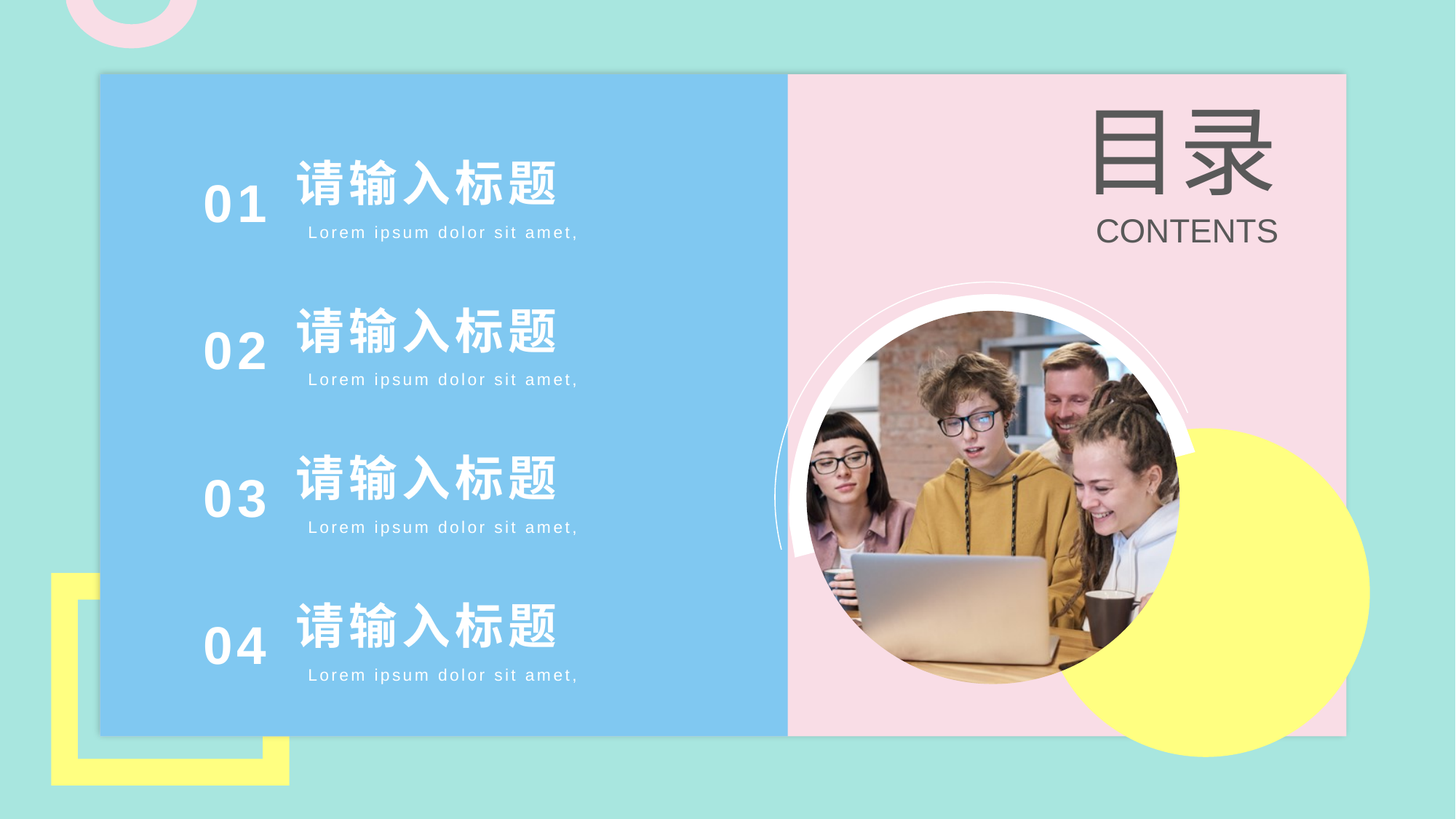

目录
请输入标题
01
Lorem ipsum dolor sit amet,
CONTENTS

请输入标题
02
Lorem ipsum dolor sit amet,

请输入标题
03
Lorem ipsum dolor sit amet,

请输入标题
04
Lorem ipsum dolor sit amet,